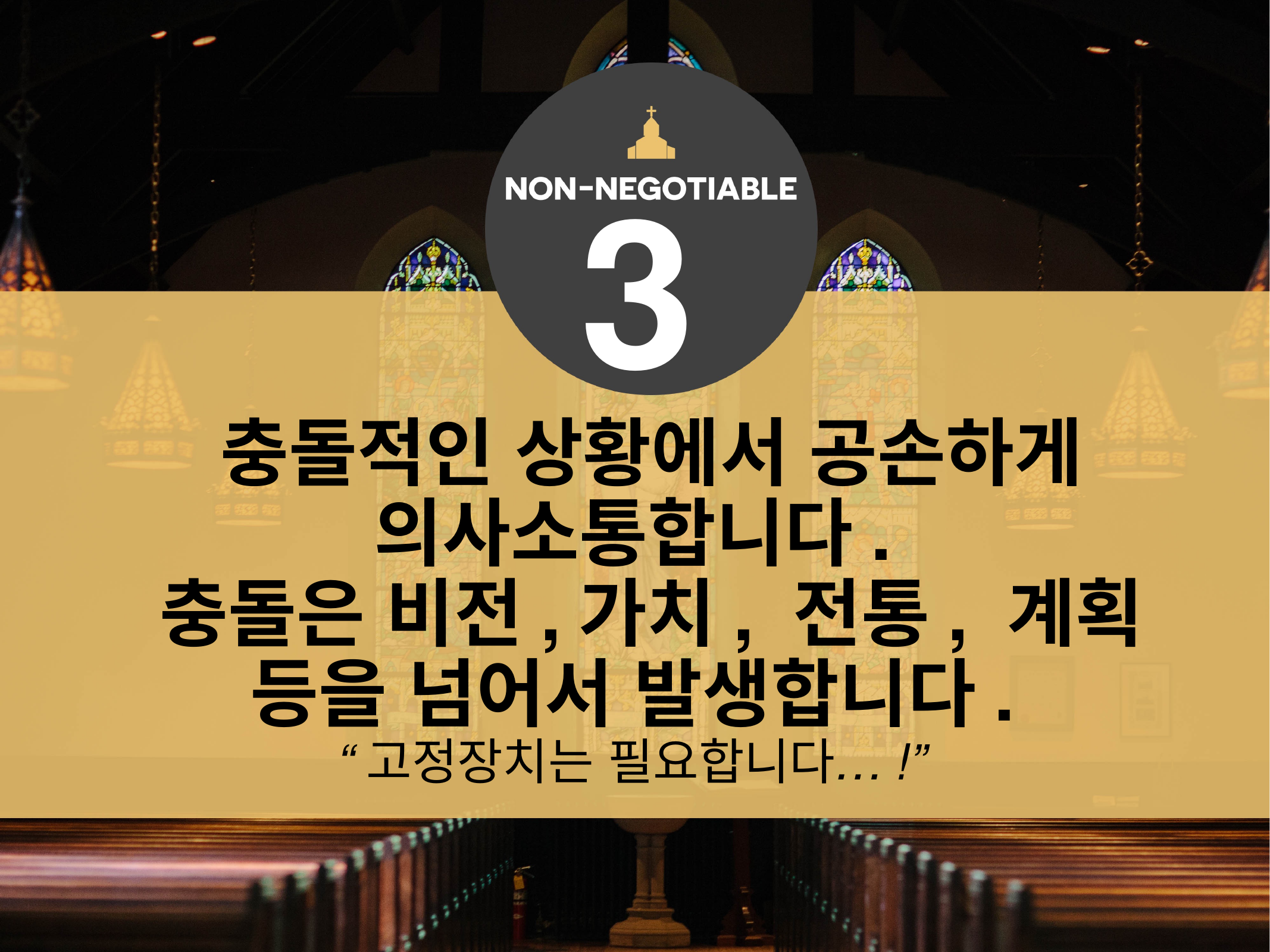

3
 충돌적인 상황에서 공손하게 의사소통합니다.
 충돌은 비전,가치, 전통, 계획 등을 넘어서 발생합니다.
“고정장치는 필요합니다…!”